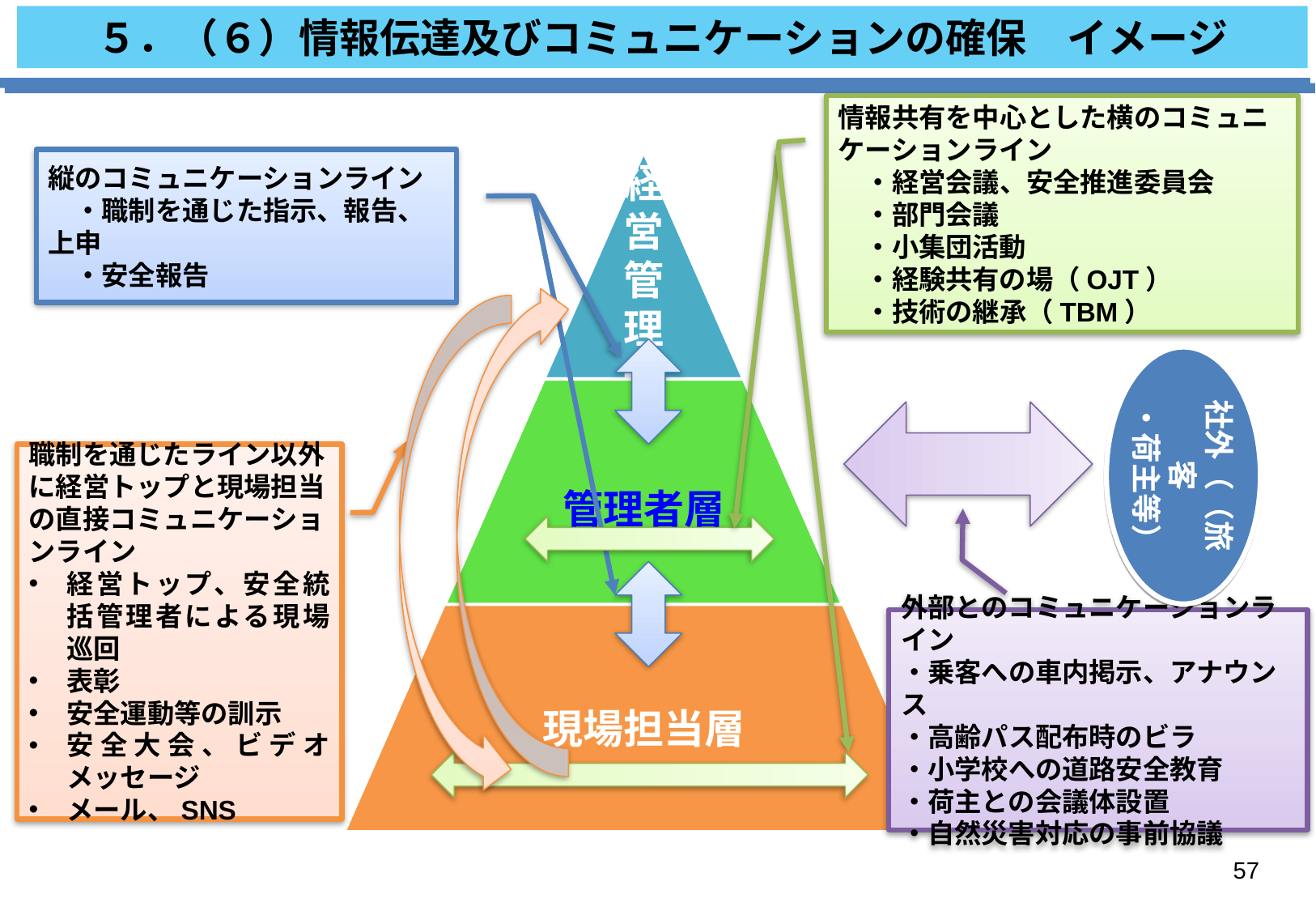

５．（６）情報伝達及びコミュニケーションの確保　イメージ
情報共有を中心とした横のコミュニケーションライン
　・経営会議、安全推進委員会
　・部門会議
　・小集団活動
　・経験共有の場（OJT）
　・技術の継承（TBM）

縦のコミュニケーションライン
　・職制を通じた指示、報告、上申
　・安全報告

経営
管理部門
管理者層
現場担当層

職制を通じたライン以外に経営トップと現場担当の直接コミュニケーションライン
経営トップ、安全統括管理者による現場巡回
表彰
安全運動等の訓示
安全大会、ビデオメッセージ
メール、SNS
社外（（旅客
・荷主等）

外部とのコミュニケーションライン
・乗客への車内掲示、アナウンス
・高齢パス配布時のビラ
・小学校への道路安全教育
・荷主との会議体設置
・自然災害対応の事前協議
57